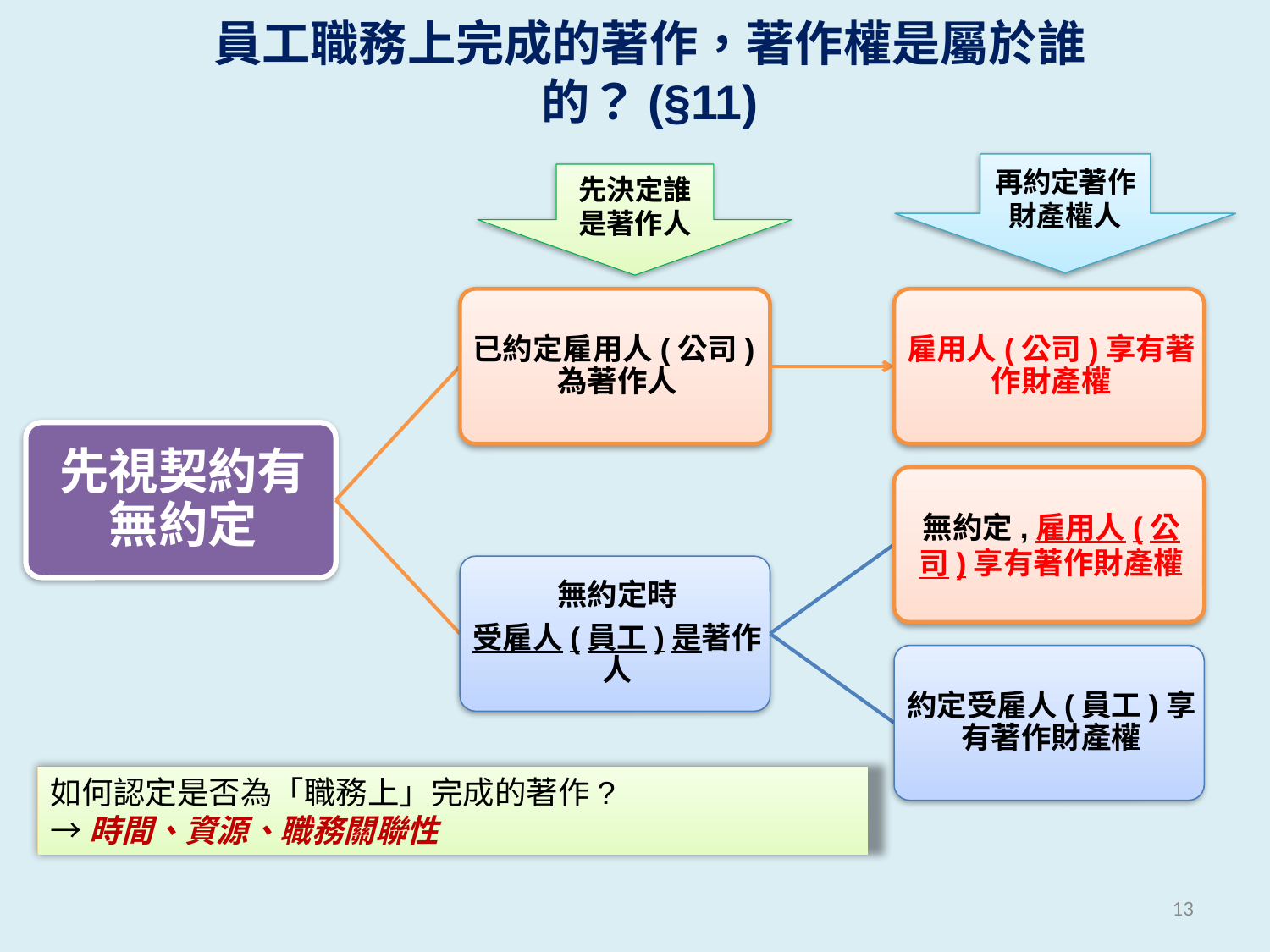

# 員工職務上完成的著作，著作權是屬於誰的？(§11)
再約定著作財產權人
先決定誰是著作人
先視契約有無約定

已約定雇用人(公司)為著作人

雇用人(公司)享有著作財產權

無約定時
受雇人(員工)是著作人

無約定,雇用人(公司)享有著作財產權

約定受雇人(員工)享有著作財產權
如何認定是否為「職務上」完成的著作?
→時間、資源、職務關聯性
13